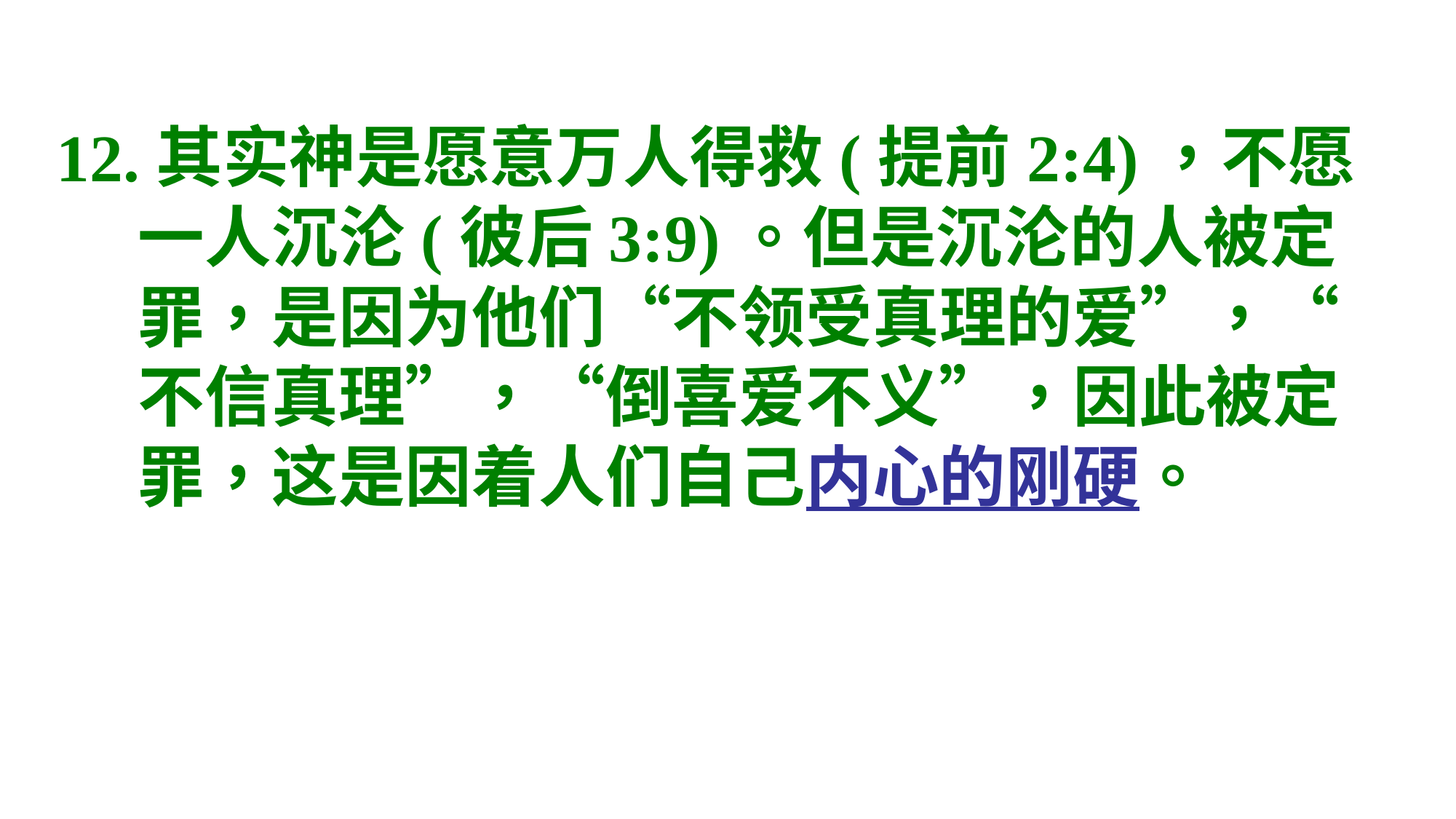

12.其实神是愿意万人得救(提前2:4)，不愿一人沉沦(彼后3:9)。但是沉沦的人被定罪，是因为他们“不领受真理的爱”，“不信真理”，“倒喜爱不义”，因此被定罪，这是因着人们自己内心的刚硬。